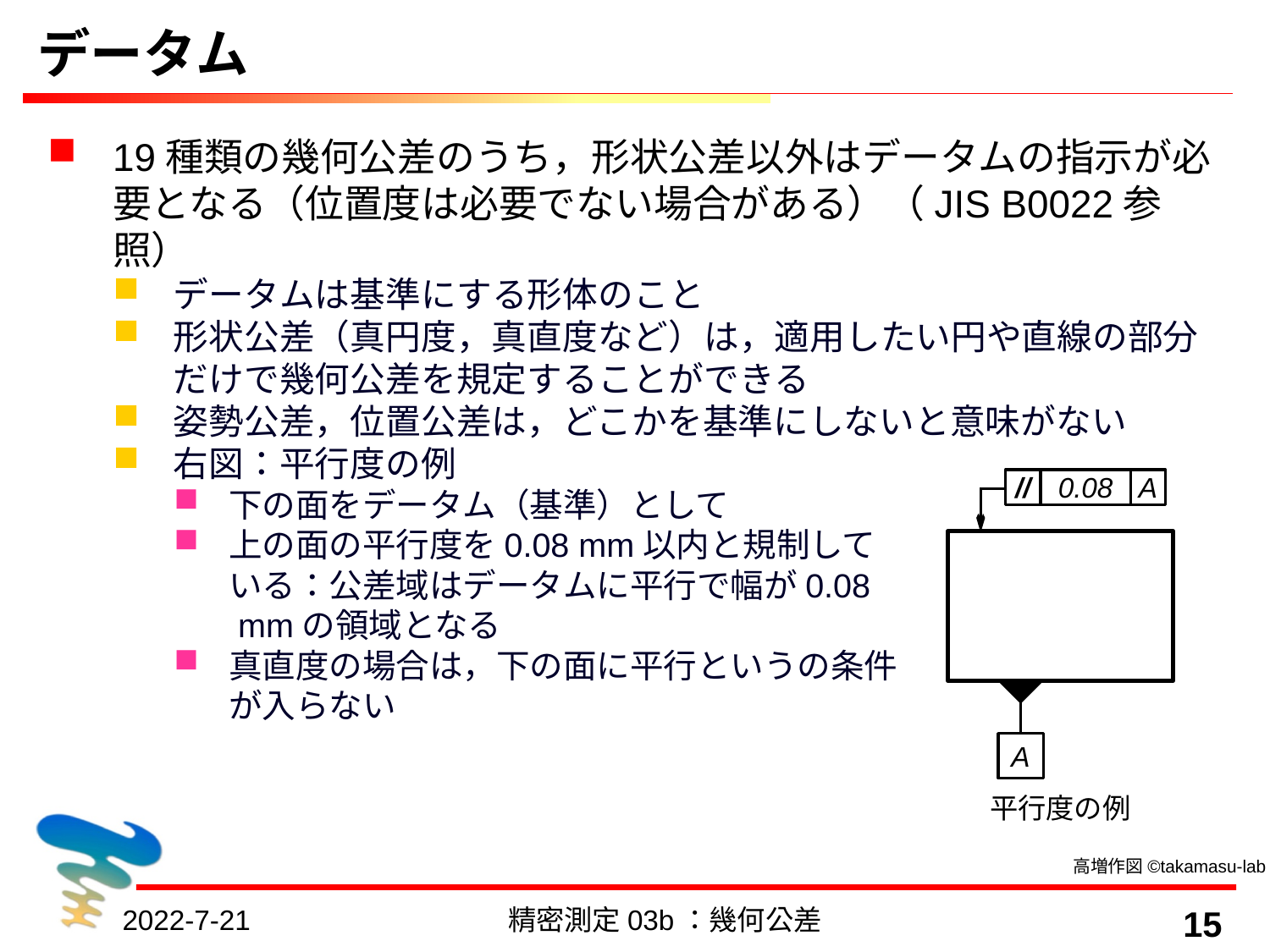

# データム
19種類の幾何公差のうち，形状公差以外はデータムの指示が必要となる（位置度は必要でない場合がある）（JIS B0022参照）
データムは基準にする形体のこと
形状公差（真円度，真直度など）は，適用したい円や直線の部分だけで幾何公差を規定することができる
姿勢公差，位置公差は，どこかを基準にしないと意味がない
右図：平行度の例
下の面をデータム（基準）として
上の面の平行度を0.08 mm以内と規制して
いる：公差域はデータムに平行で幅が0.08
 mmの領域となる
真直度の場合は，下の面に平行というの条件
が入らない
//
0.08
A

A
平行度の例
高増作図©takamasu-lab
2022-7-21
精密測定03b：幾何公差
15